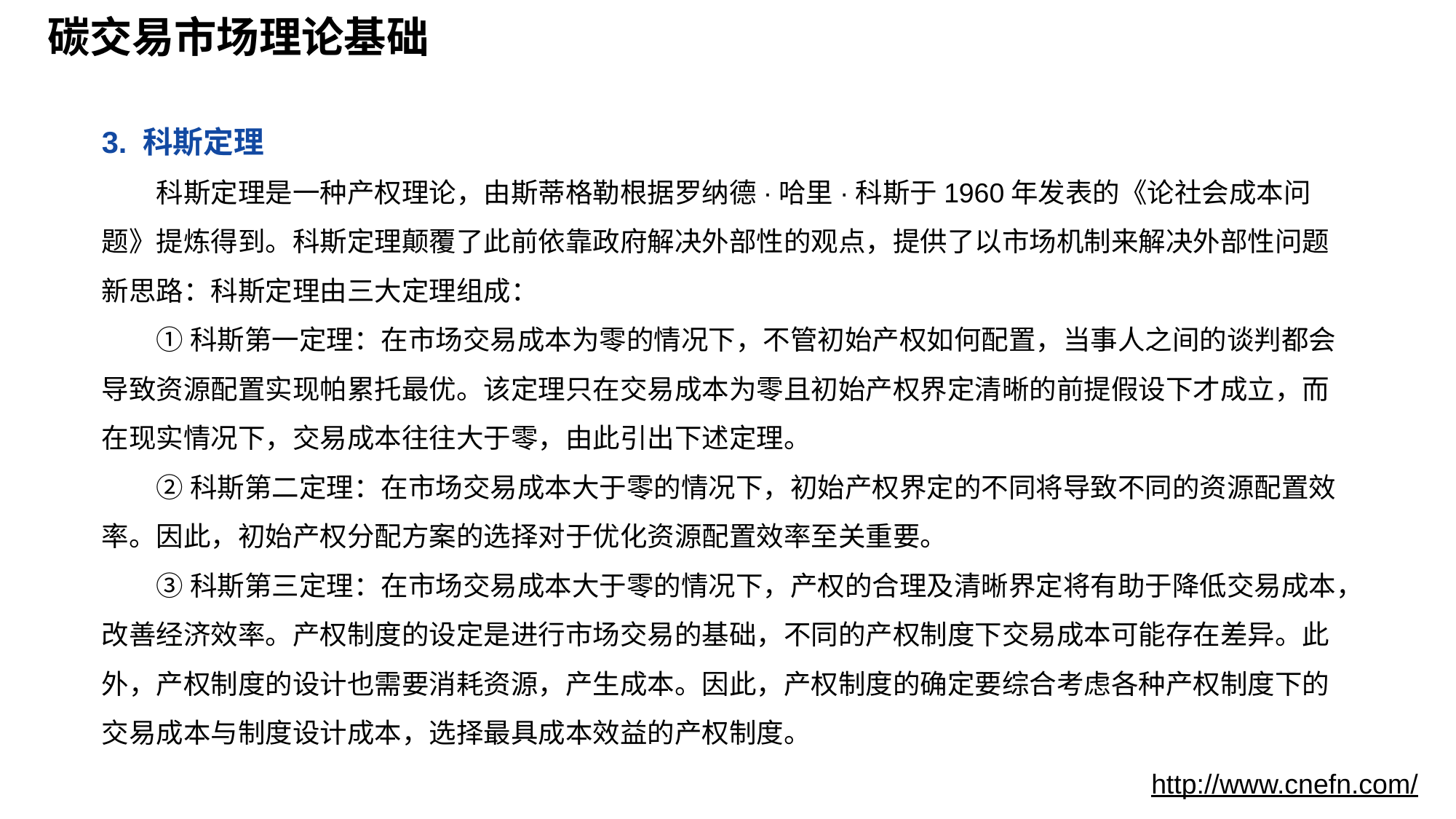

# 碳交易市场理论基础
3. 科斯定理
科斯定理是一种产权理论，由斯蒂格勒根据罗纳德·哈里·科斯于1960年发表的《论社会成本问题》提炼得到。科斯定理颠覆了此前依靠政府解决外部性的观点，提供了以市场机制来解决外部性问题新思路：科斯定理由三大定理组成：
①科斯第一定理：在市场交易成本为零的情况下，不管初始产权如何配置，当事人之间的谈判都会导致资源配置实现帕累托最优。该定理只在交易成本为零且初始产权界定清晰的前提假设下才成立，而在现实情况下，交易成本往往大于零，由此引出下述定理。
②科斯第二定理：在市场交易成本大于零的情况下，初始产权界定的不同将导致不同的资源配置效率。因此，初始产权分配方案的选择对于优化资源配置效率至关重要。
③科斯第三定理：在市场交易成本大于零的情况下，产权的合理及清晰界定将有助于降低交易成本，改善经济效率。产权制度的设定是进行市场交易的基础，不同的产权制度下交易成本可能存在差异。此外，产权制度的设计也需要消耗资源，产生成本。因此，产权制度的确定要综合考虑各种产权制度下的交易成本与制度设计成本，选择最具成本效益的产权制度。